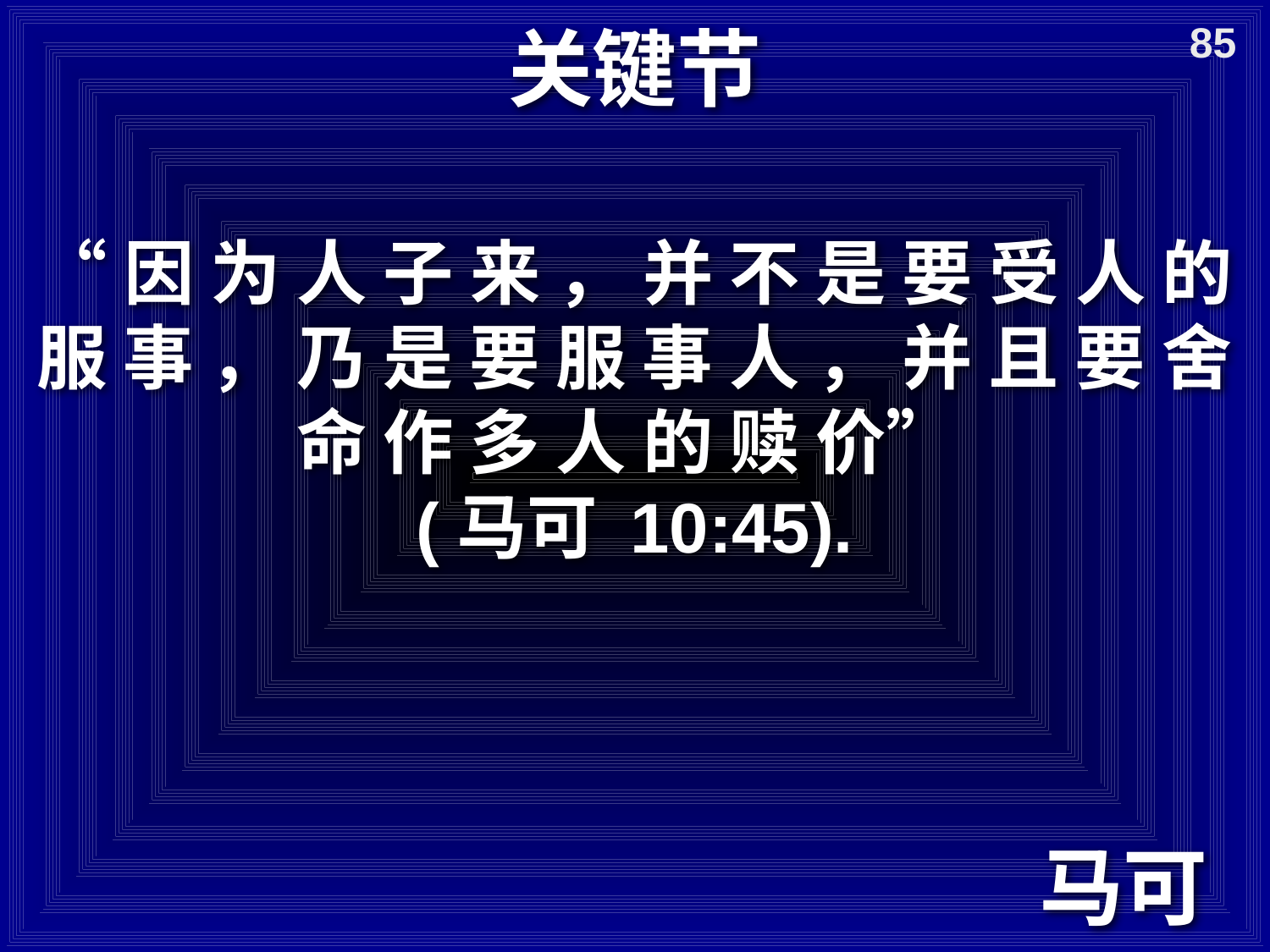

# 关键节
85

“因 为 人 子 来 ， 并 不 是 要 受 人 的 服 事 ， 乃 是 要 服 事 人 ， 并 且 要 舍 命 作 多 人 的 赎 价”
(马可 10:45).
马可